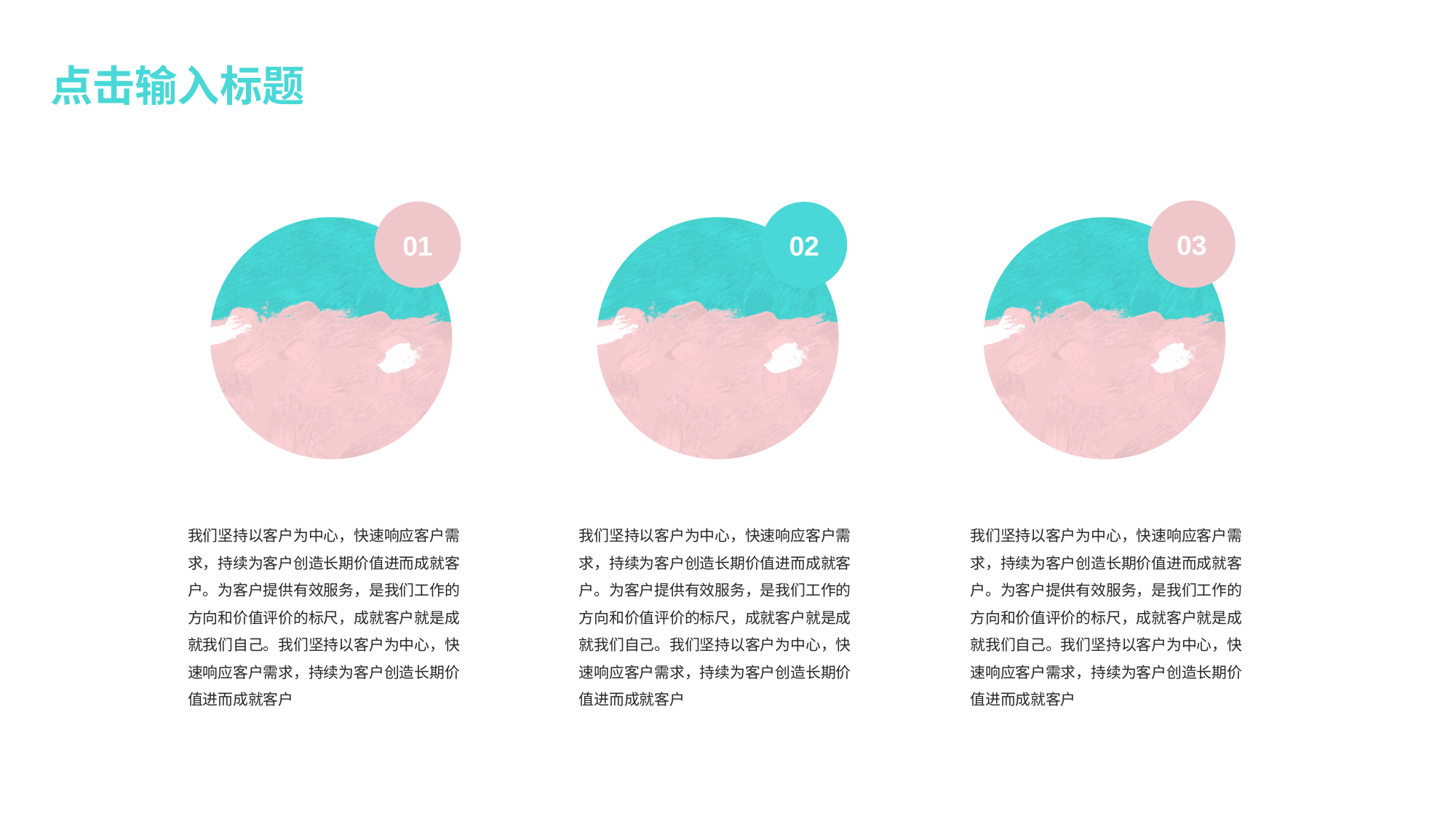

点击输入标题
03
01
02
e7d195523061f1c0205959036996ad55c215b892a7aac5c0B9ADEF7896FB48F2EF97163A2DE1401E1875DEDC438B7864AD24CA23553DBBBD975DAF4CAD4A2592689FFB6CEE59FFA55B2702D0E5EE29CDFC0DD98BC7D6A39A64D3162AEA17DB19B9B9A87D0E9A0C5838999CD047764B32476FB53FC54D3671B43638F8C25D9EC95BB52BCC6C1CB3F6DE41EB0266A54822

我们坚持以客户为中心，快速响应客户需求，持续为客户创造长期价值进而成就客户。为客户提供有效服务，是我们工作的方向和价值评价的标尺，成就客户就是成就我们自己。我们坚持以客户为中心，快速响应客户需求，持续为客户创造长期价值进而成就客户

我们坚持以客户为中心，快速响应客户需求，持续为客户创造长期价值进而成就客户。为客户提供有效服务，是我们工作的方向和价值评价的标尺，成就客户就是成就我们自己。我们坚持以客户为中心，快速响应客户需求，持续为客户创造长期价值进而成就客户

我们坚持以客户为中心，快速响应客户需求，持续为客户创造长期价值进而成就客户。为客户提供有效服务，是我们工作的方向和价值评价的标尺，成就客户就是成就我们自己。我们坚持以客户为中心，快速响应客户需求，持续为客户创造长期价值进而成就客户